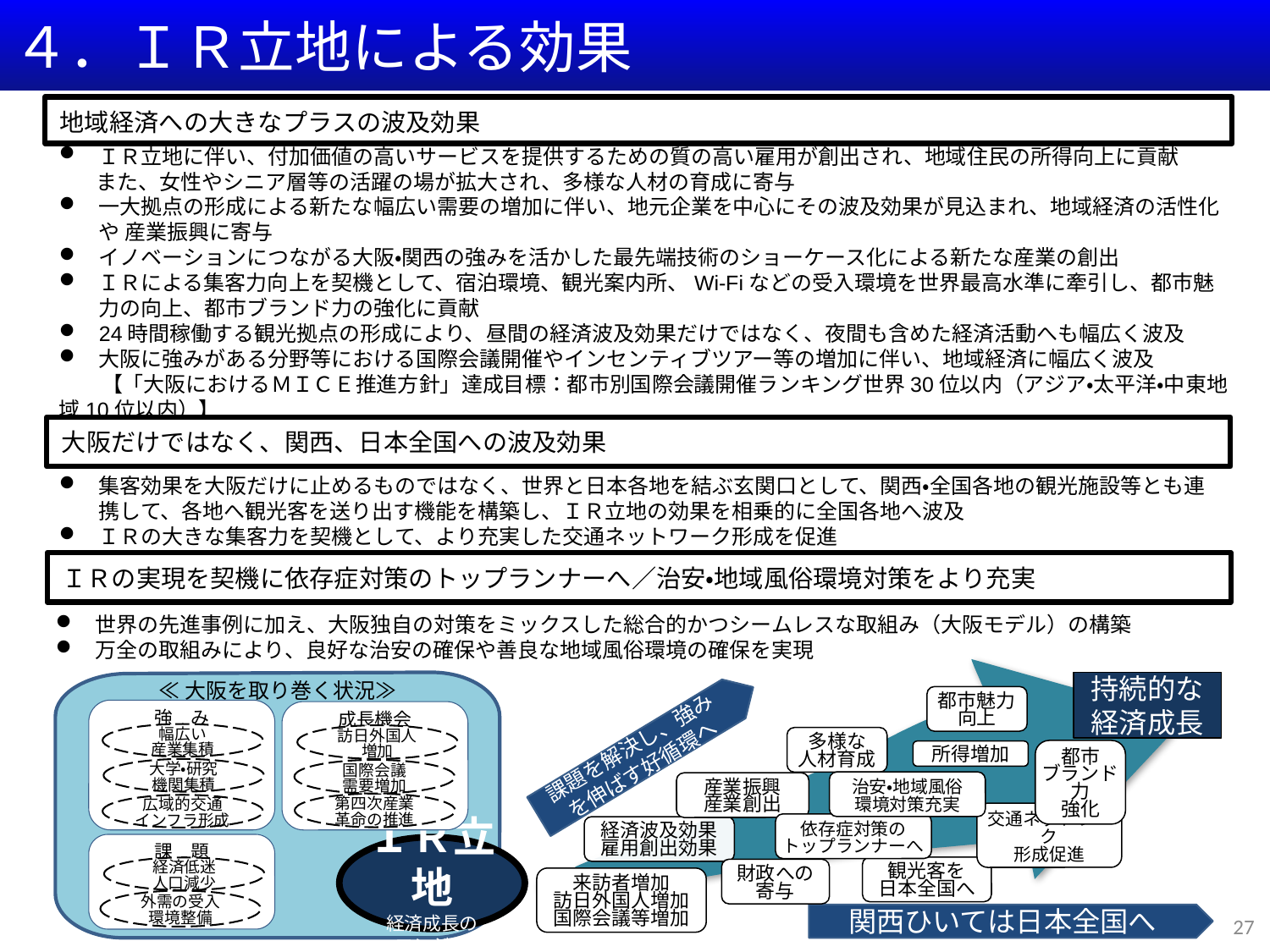

４．ＩＲ立地による効果
地域経済への大きなプラスの波及効果
ＩＲ立地に伴い、付加価値の高いサービスを提供するための質の高い雇用が創出され、地域住民の所得向上に貢献
また、女性やシニア層等の活躍の場が拡大され、多様な人材の育成に寄与
一大拠点の形成による新たな幅広い需要の増加に伴い、地元企業を中心にその波及効果が見込まれ、地域経済の活性化や 産業振興に寄与
イノベーションにつながる大阪・関西の強みを活かした最先端技術のショーケース化による新たな産業の創出
ＩＲによる集客力向上を契機として、宿泊環境、観光案内所、Wi-Fiなどの受入環境を世界最高水準に牽引し、都市魅力の向上、都市ブランド力の強化に貢献
24時間稼働する観光拠点の形成により、昼間の経済波及効果だけではなく、夜間も含めた経済活動へも幅広く波及
大阪に強みがある分野等における国際会議開催やインセンティブツアー等の増加に伴い、地域経済に幅広く波及
　　【「大阪におけるＭＩＣＥ推進方針」達成目標：都市別国際会議開催ランキング世界30位以内（アジア・太平洋・中東地域10位以内）】
大阪だけではなく、関西、日本全国への波及効果
集客効果を大阪だけに止めるものではなく、世界と日本各地を結ぶ玄関口として、関西・全国各地の観光施設等とも連携して、各地へ観光客を送り出す機能を構築し、ＩＲ立地の効果を相乗的に全国各地へ波及
ＩＲの大きな集客力を契機として、より充実した交通ネットワーク形成を促進
ＩＲの実現を契機に依存症対策のトップランナーへ／治安・地域風俗環境対策をより充実
世界の先進事例に加え、大阪独自の対策をミックスした総合的かつシームレスな取組み（大阪モデル）の構築
万全の取組みにより、良好な治安の確保や善良な地域風俗環境の確保を実現
≪大阪を取り巻く状況≫
持続的な
経済成長
都市魅力
向上

強　み
幅広い
産業集積
大学・研究
機関集積
広域的交通
インフラ形成
成長機会
訪日外国人
増加
国際会議
需要増加
第四次産業
革命の推進
課題を解決し、強みを伸ばす好循環へ
多様な
人材育成
所得増加
都市
ブランド力
強化
産業振興
産業創出
交通ネットワーク
形成促進
依存症対策の
トップランナーへ
経済波及効果
雇用創出効果
課　題
経済低迷
人口減少
外需の受入
環境整備
ＩＲ立地
経済成長の
エンジン
観光客を
日本全国へ
財政への
寄与
来訪者増加
訪日外国人増加
国際会議等増加
関西ひいては日本全国へ
治安・地域風俗
環境対策充実
27